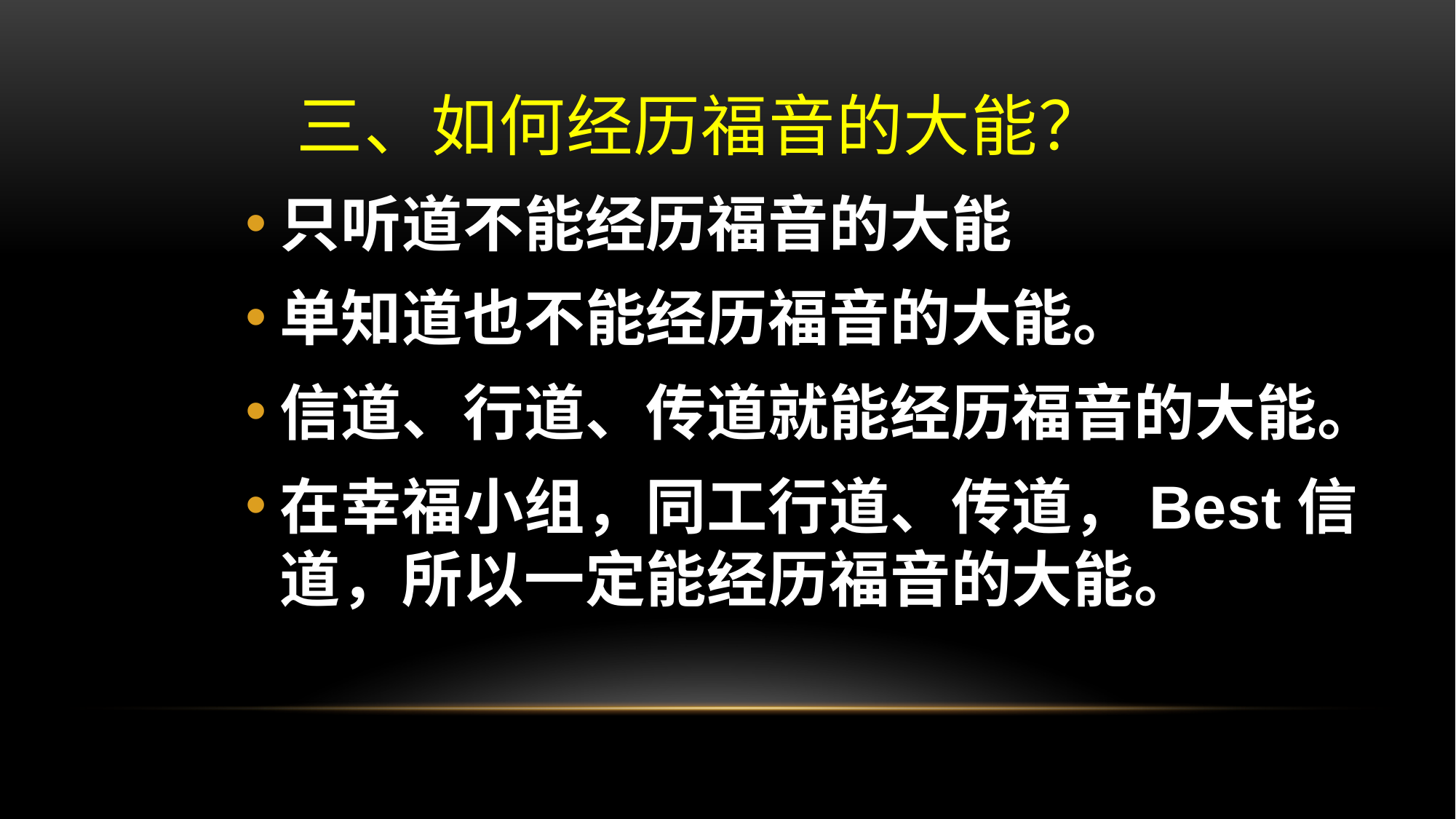

# 三、如何经历福音的大能？
只听道不能经历福音的大能
单知道也不能经历福音的大能。
信道、行道、传道就能经历福音的大能。
在幸福小组，同工行道、传道，Best信道，所以一定能经历福音的大能。